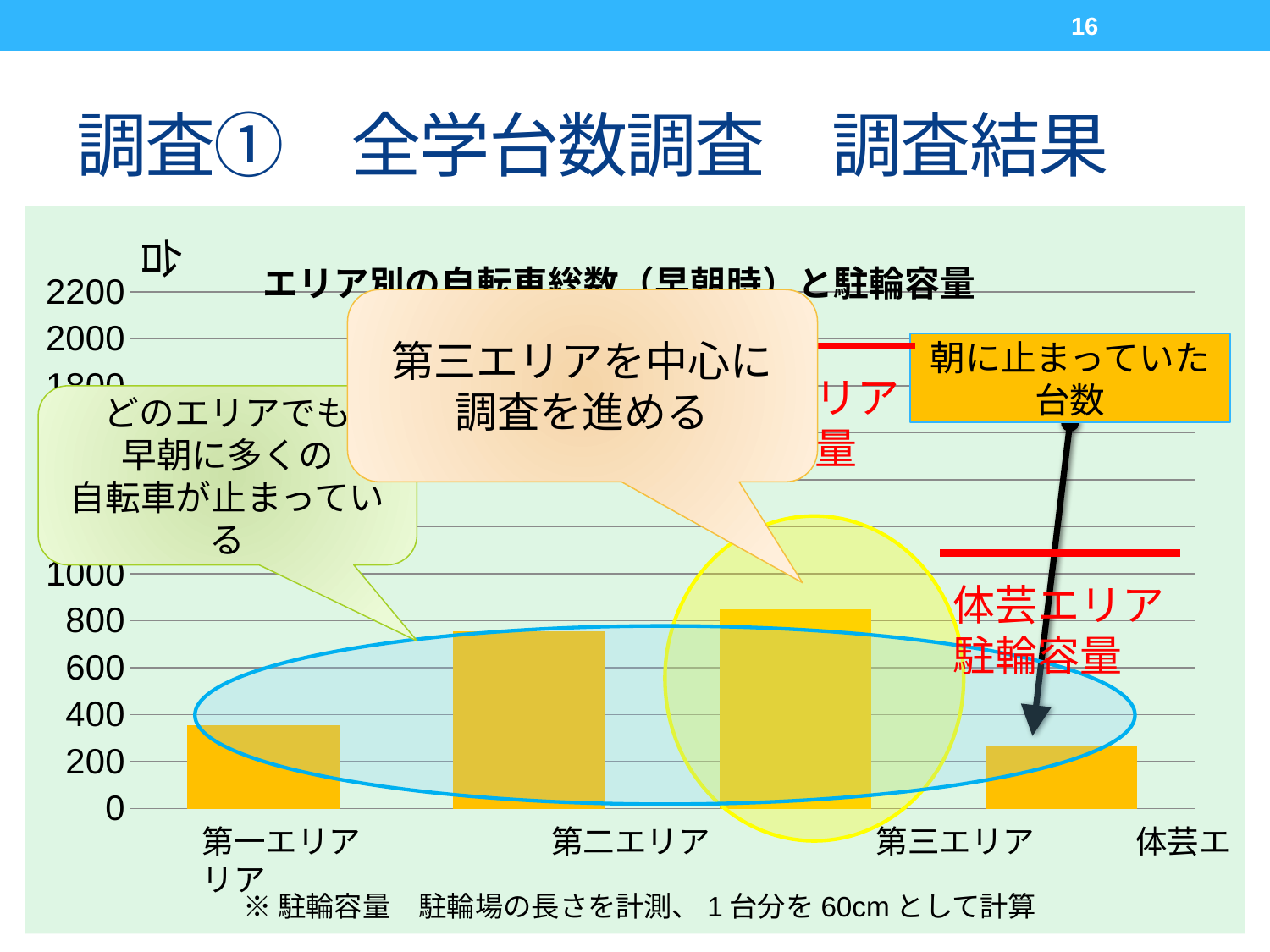

16
# 調査①　全学台数調査　調査結果

### Chart: エリア別の自転車総数（早朝時）と駐輪容量

| Category | 朝（晴） |
|---|---|
| 一学 | 354.0 |
| 二学 | 757.0 |
| 三学 | 848.0 |
| 体・芸専 | 270.0 |
第三エリアを中心に
調査を進める
第二エリア
駐輪容量
朝に止まっていた台数
第三エリア
駐輪容量
どのエリアでも
早朝に多くの
自転車が止まっている
第一エリア
駐輪容量

体芸エリア
駐輪容量

第一エリア　　　　　　第二エリア　　　　　 第三エリア              体芸エリア
※駐輪容量　駐輪場の長さを計測、1台分を60cmとして計算